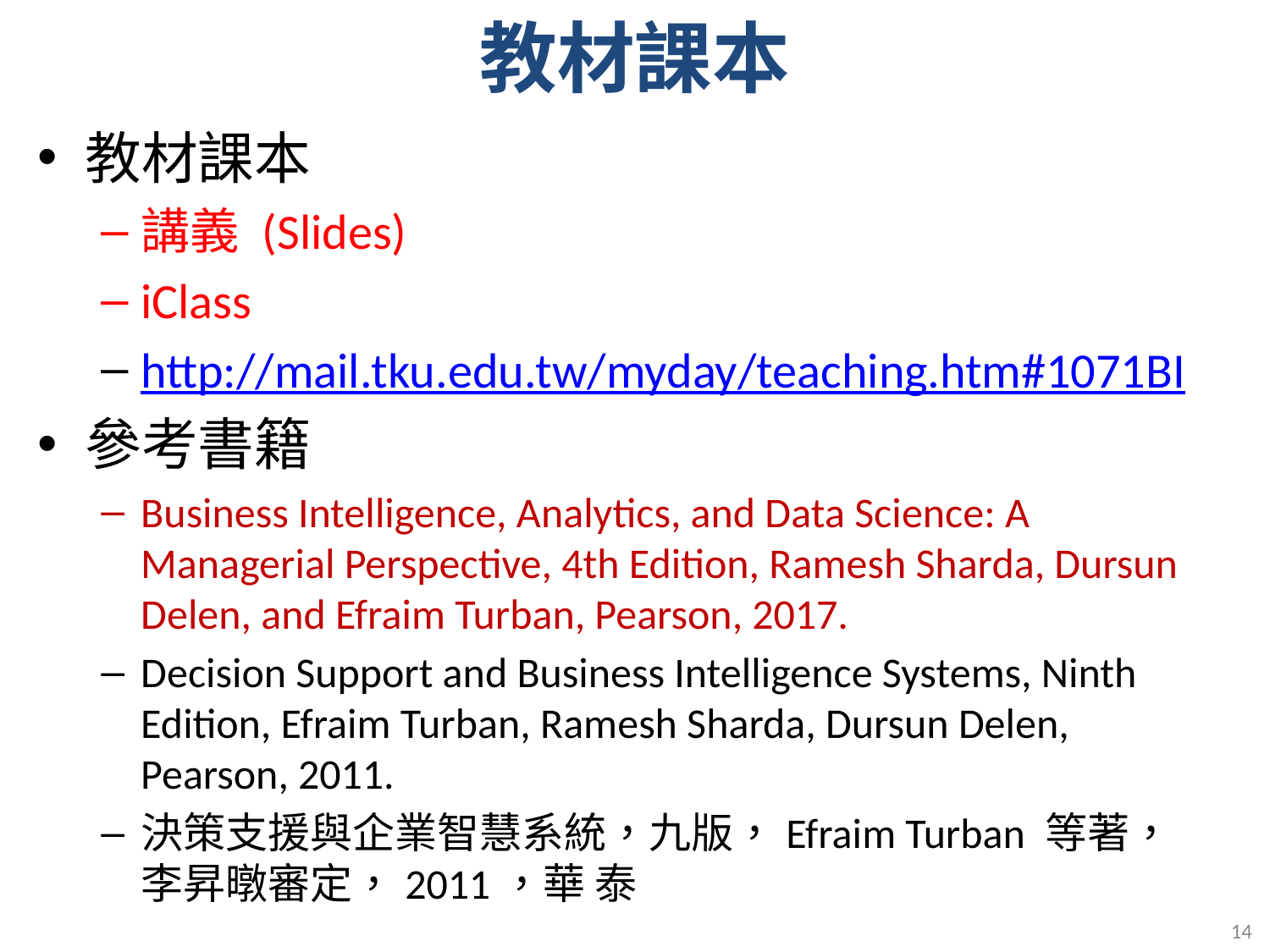

# 教材課本
教材課本
講義 (Slides)
iClass
http://mail.tku.edu.tw/myday/teaching.htm#1071BI
參考書籍
Business Intelligence, Analytics, and Data Science: A Managerial Perspective, 4th Edition, Ramesh Sharda, Dursun Delen, and Efraim Turban, Pearson, 2017.
Decision Support and Business Intelligence Systems, Ninth Edition, Efraim Turban, Ramesh Sharda, Dursun Delen, Pearson, 2011.
決策支援與企業智慧系統，九版，Efraim Turban 等著，李昇暾審定，2011，華 泰
14